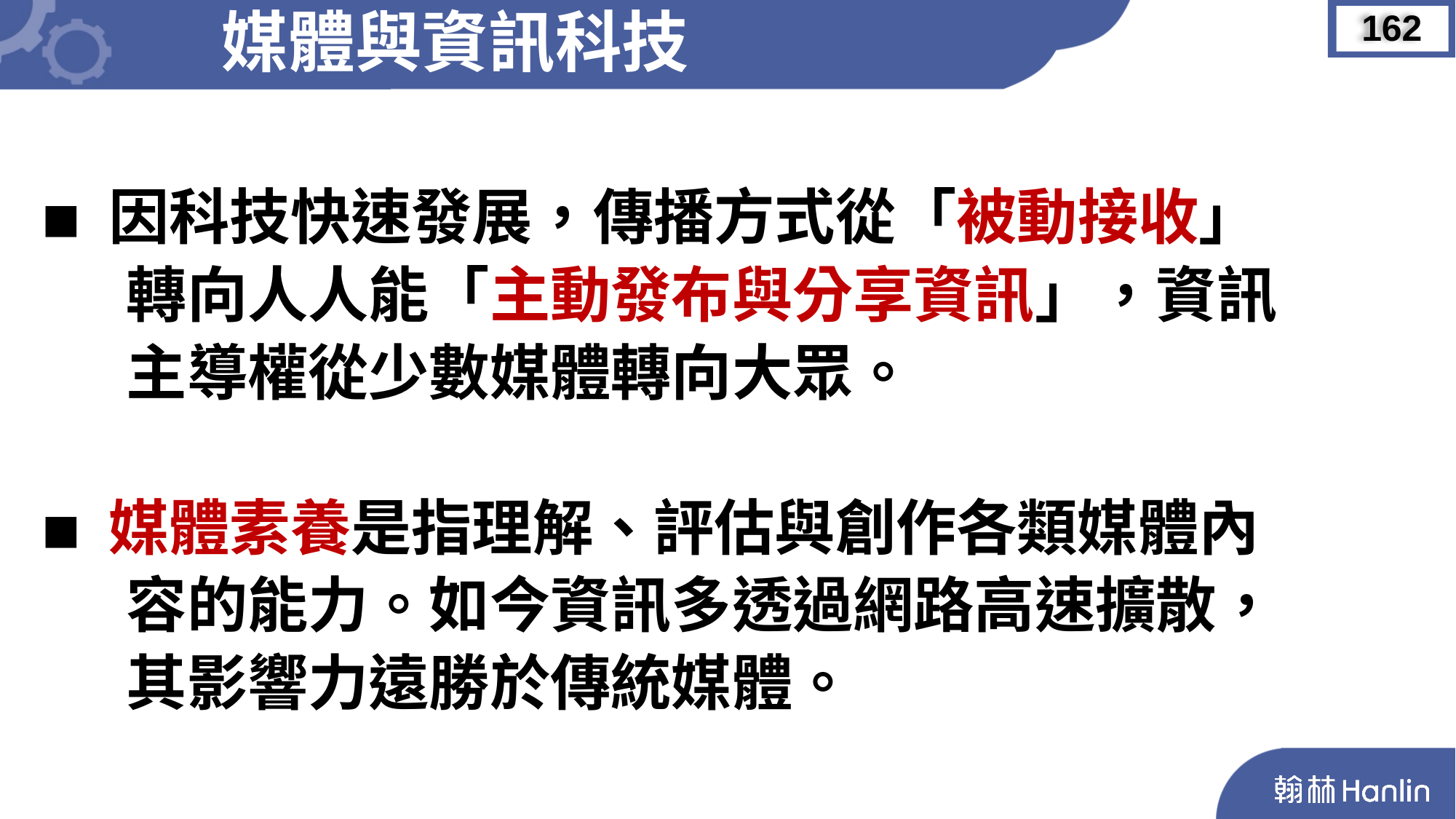

媒體與資訊科技
162

◼︎ 因科技快速發展，傳播方式從「被動接收」
     轉向人人能「主動發布與分享資訊」，資訊
     主導權從少數媒體轉向大眾。

◼︎ 媒體素養是指理解、評估與創作各類媒體內
     容的能力。如今資訊多透過網路高速擴散，
     其影響力遠勝於傳統媒體。